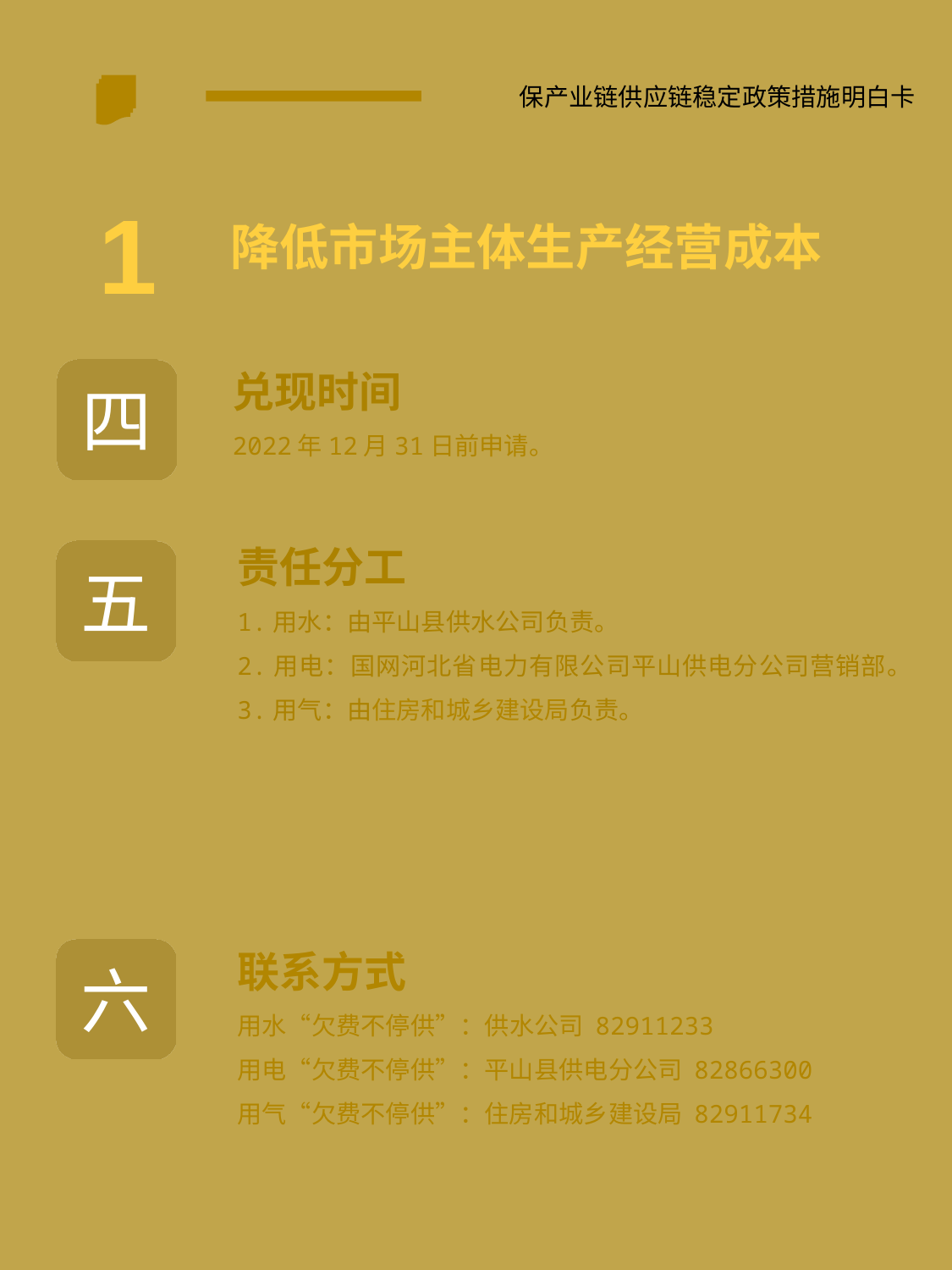

保产业链供应链稳定政策措施明白卡

1
降低市场主体生产经营成本
四
兑现时间
2022年12月31日前申请。

责任分工
1.用水：由平山县供水公司负责。
2.用电：国网河北省电力有限公司平山供电分公司营销部。
3.用气：由住房和城乡建设局负责。
五
联系方式
用水“欠费不停供”：供水公司 82911233
用电“欠费不停供”：平山县供电分公司 82866300
用气“欠费不停供”：住房和城乡建设局 82911734
六